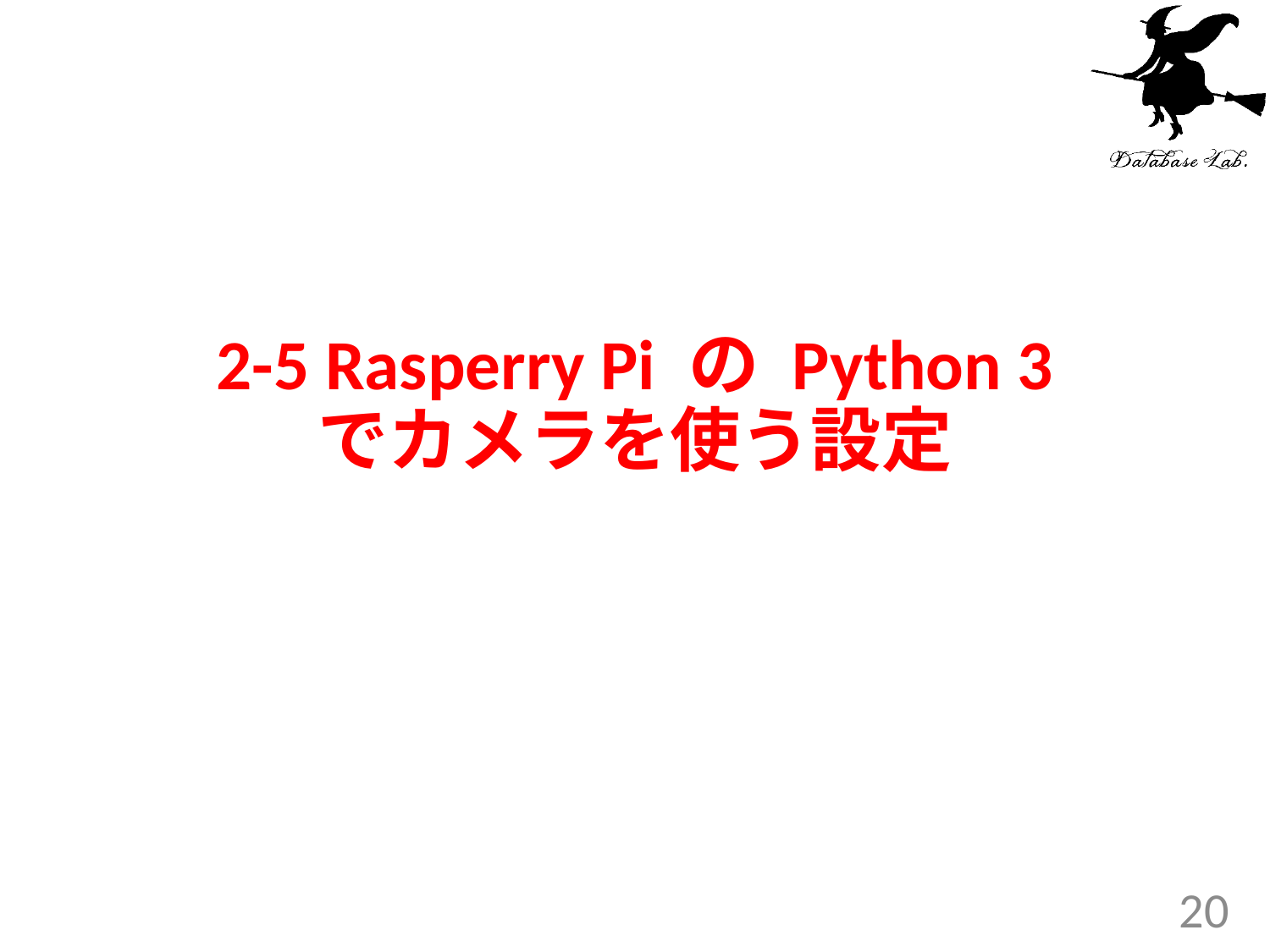

# 2-5 Rasperry Pi の Python 3 でカメラを使う設定

20